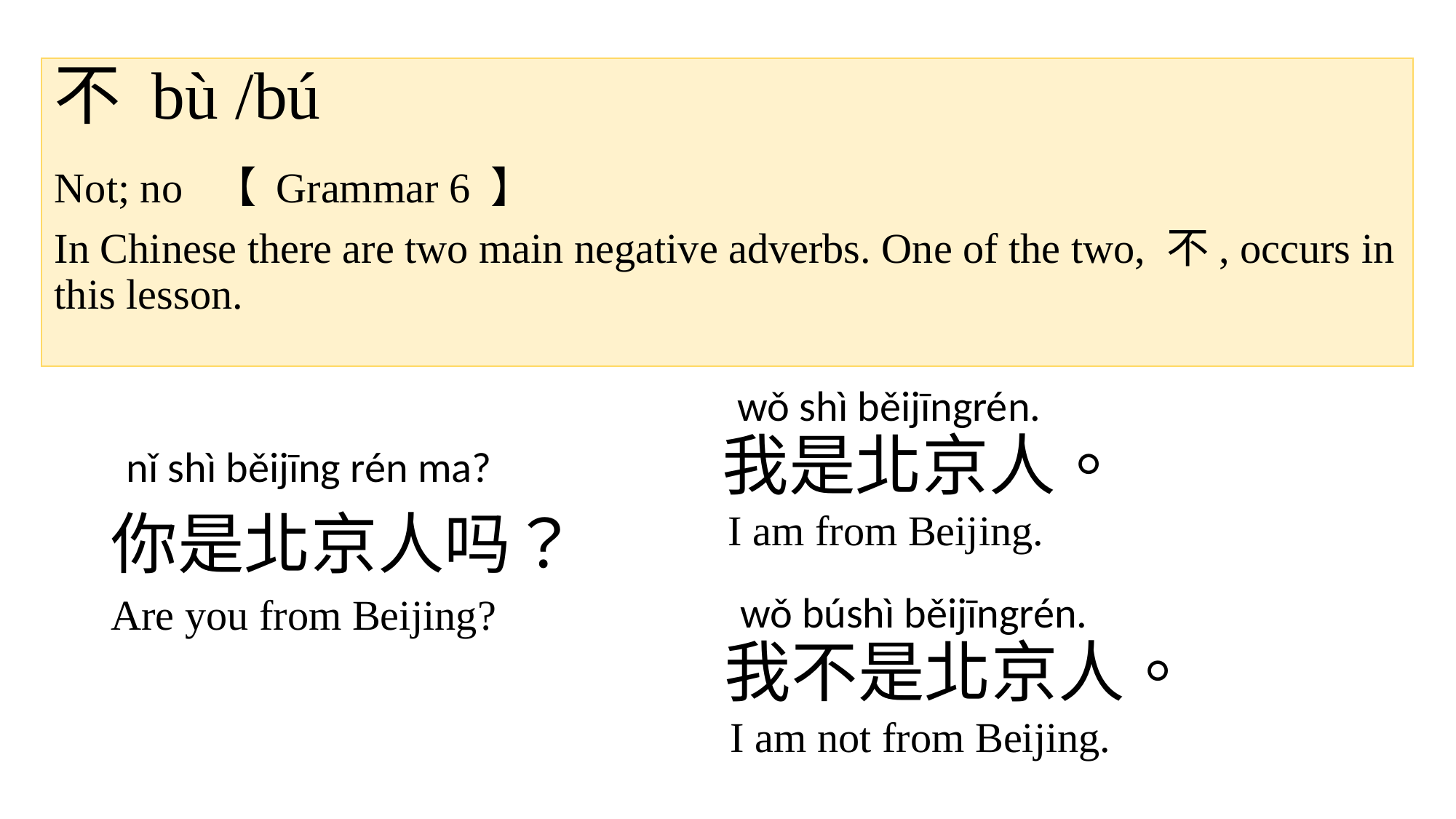

# 不 bù /bú

Not; no  【 Grammar 6 】
In Chinese there are two main negative adverbs. One of the two, 不, occurs in this lesson.
wǒ shì běijīngrén.
我是北京人。
nǐ shì běijīng rén ma?
你是北京人吗？
I am from Beijing.
wǒ búshì běijīngrén.
Are you from Beijing?
我不是北京人。
I am not from Beijing.